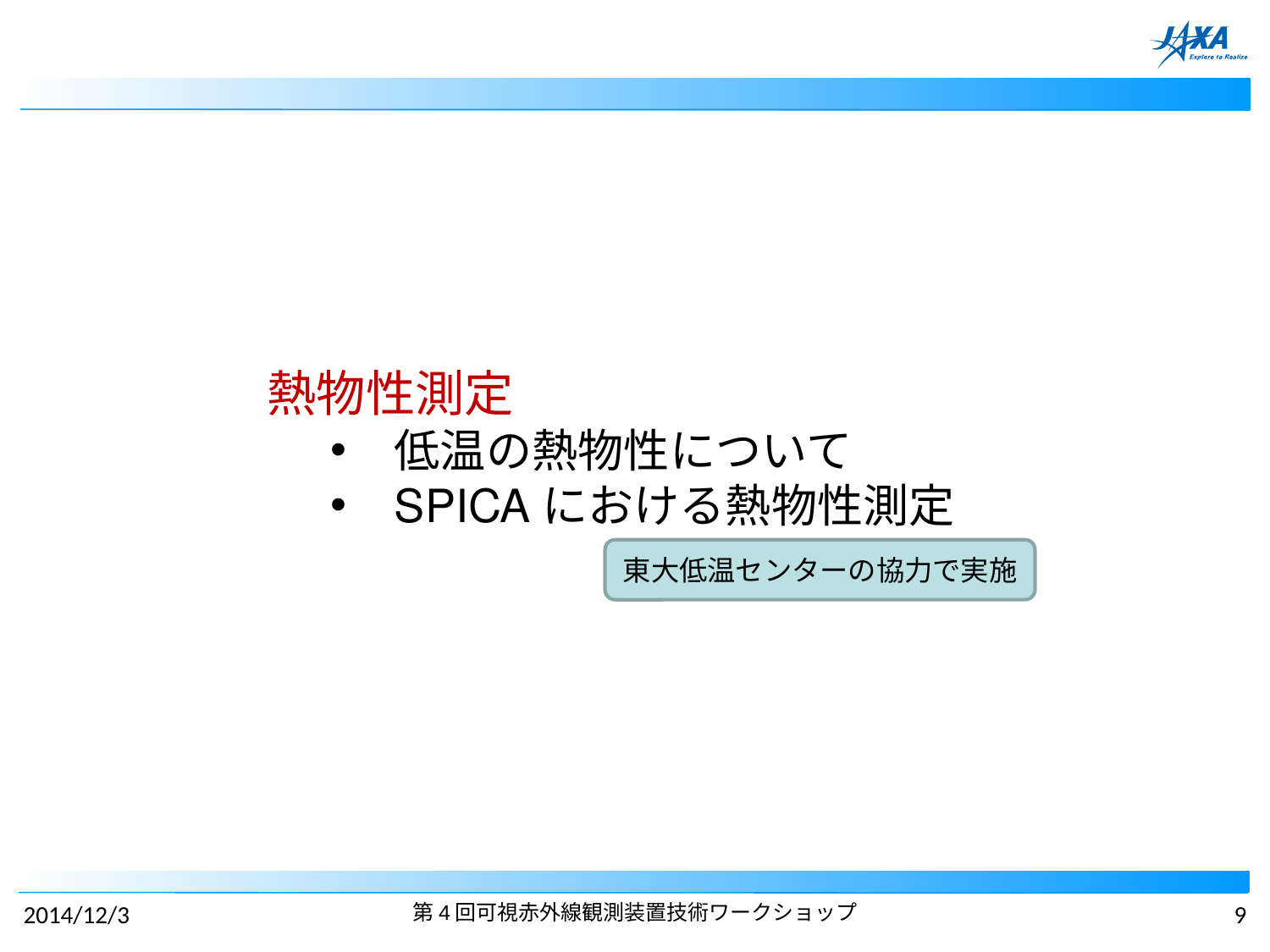

熱物性測定
低温の熱物性について
SPICAにおける熱物性測定
東大低温センターの協力で実施
2014/12/3
第4回可視赤外線観測装置技術ワークショップ
9